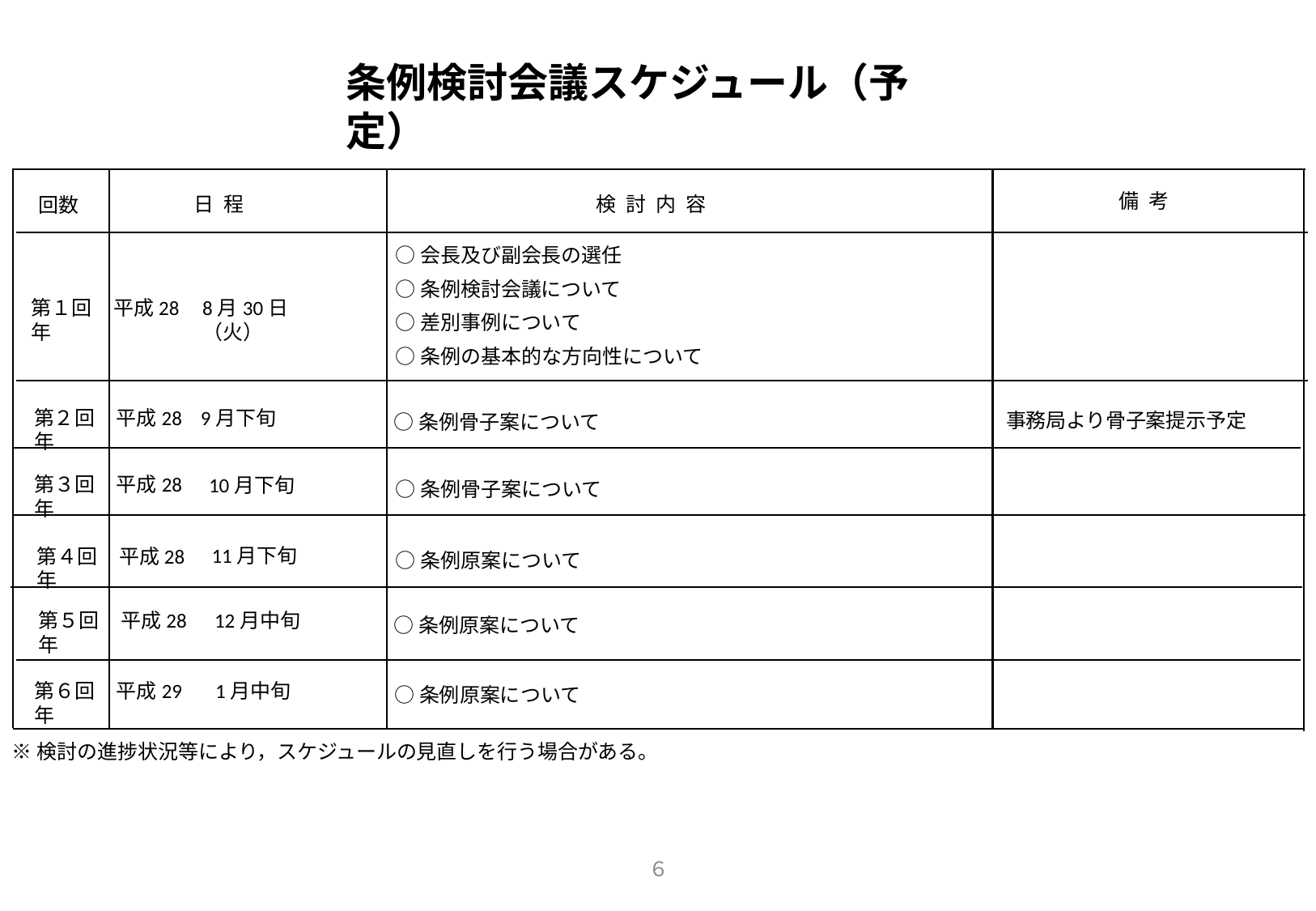

条例検討会議スケジュール（予定）

備  考
日  程
検  討  内  容
回数

○会長及び副会長の選任
○条例検討会議について
○差別事例について
○条例の基本的な方向性について
第１回	平成28年
8月30日（火）

○条例骨子案について
第２回	平成28年
9月下旬
事務局より骨子案提示予定

○条例骨子案について
第３回	平成28年
10月下旬

○条例原案について
11月下旬
第４回	平成28年

○条例原案について
第５回	平成28年
12月中旬

○条例原案について
第６回	平成29年
1月中旬

※検討の進捗状況等により，スケジュールの見直しを行う場合がある。
６